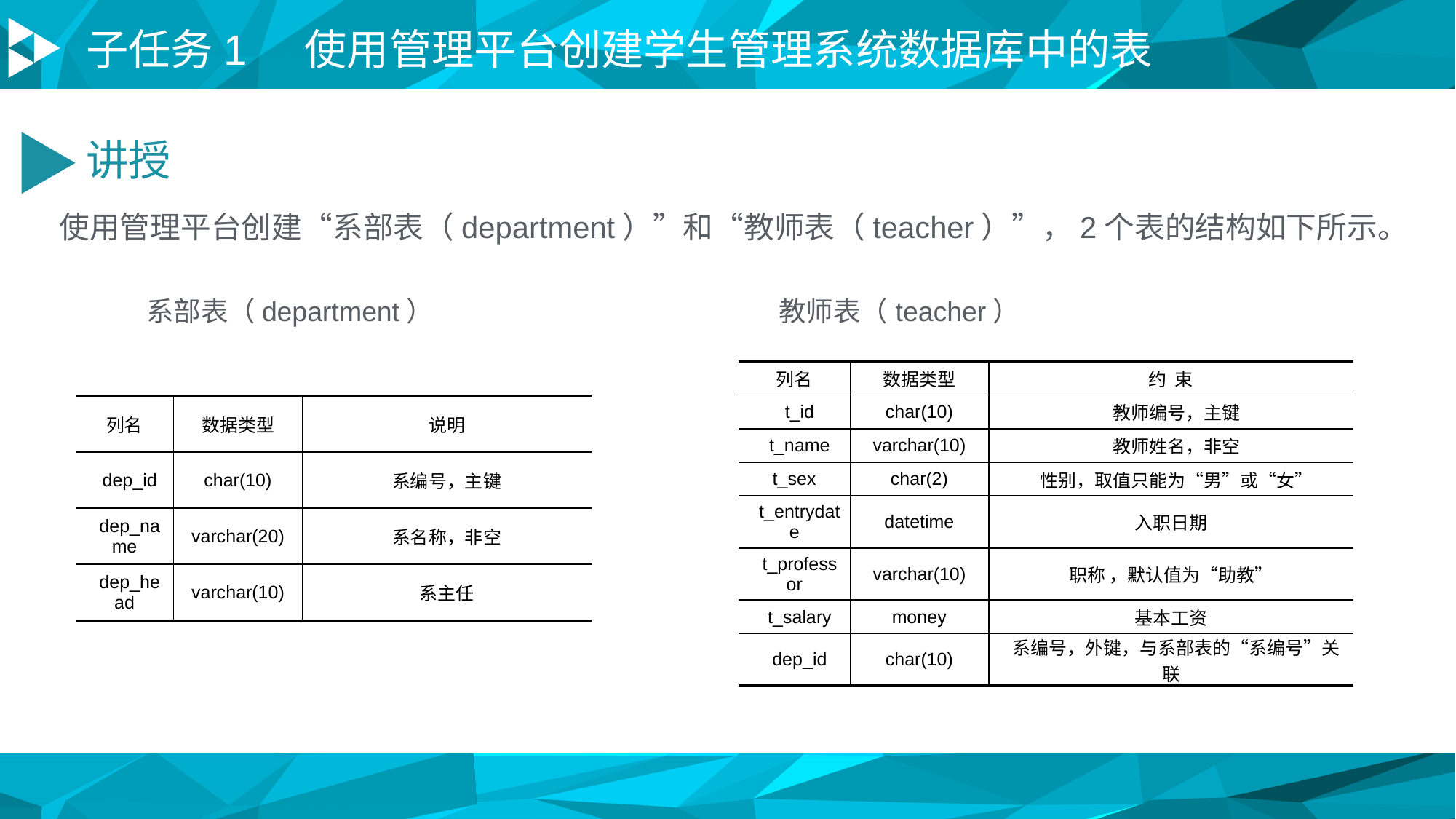

子任务1    使用管理平台创建学生管理系统数据库中的表
讲授

使用管理平台创建“系部表（department）”和“教师表（teacher）”，2个表的结构如下所示。

             系部表（department）                                                        教师表（teacher）

| 列名 | 数据类型 | 约 束 |
| --- | --- | --- |
| t\_id | char(10) | 教师编号，主键 |
| t\_name | varchar(10) | 教师姓名，非空 |
| t\_sex | char(2) | 性别，取值只能为“男”或“女” |
| t\_entrydate | datetime | 入职日期 |
| t\_professor | varchar(10) | 职称 ，默认值为“助教” |
| t\_salary | money | 基本工资 |
| dep\_id | char(10) | 系编号，外键，与系部表的“系编号”关联 |
| 列名 | 数据类型 | 说明 |
| --- | --- | --- |
| dep\_id | char(10) | 系编号，主键 |
| dep\_name | varchar(20) | 系名称，非空 |
| dep\_head | varchar(10) | 系主任 |